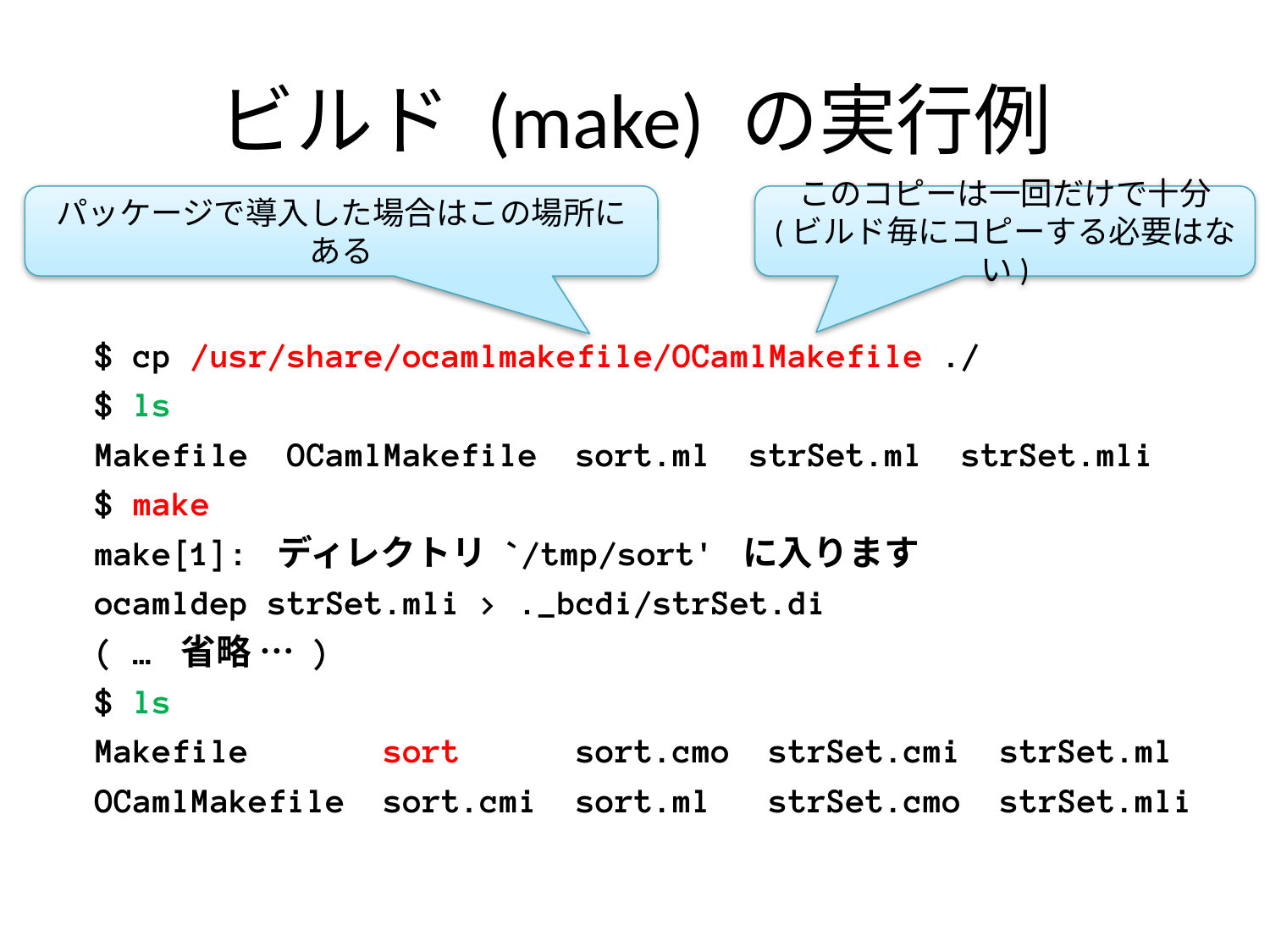

# ビルド (make) の実行例
パッケージで導入した場合はこの場所にある
このコピーは一回だけで十分
(ビルド毎にコピーする必要はない)
$ cp /usr/share/ocamlmakefile/OCamlMakefile ./
$ ls
Makefile  OCamlMakefile  sort.ml  strSet.ml  strSet.mli
$ make
make[1]: ディレクトリ `/tmp/sort' に入ります
ocamldep strSet.mli > ._bcdi/strSet.di
( … 省略 … )
$ ls
Makefile       sort      sort.cmo  strSet.cmi  strSet.ml
OCamlMakefile  sort.cmi  sort.ml   strSet.cmo  strSet.mli